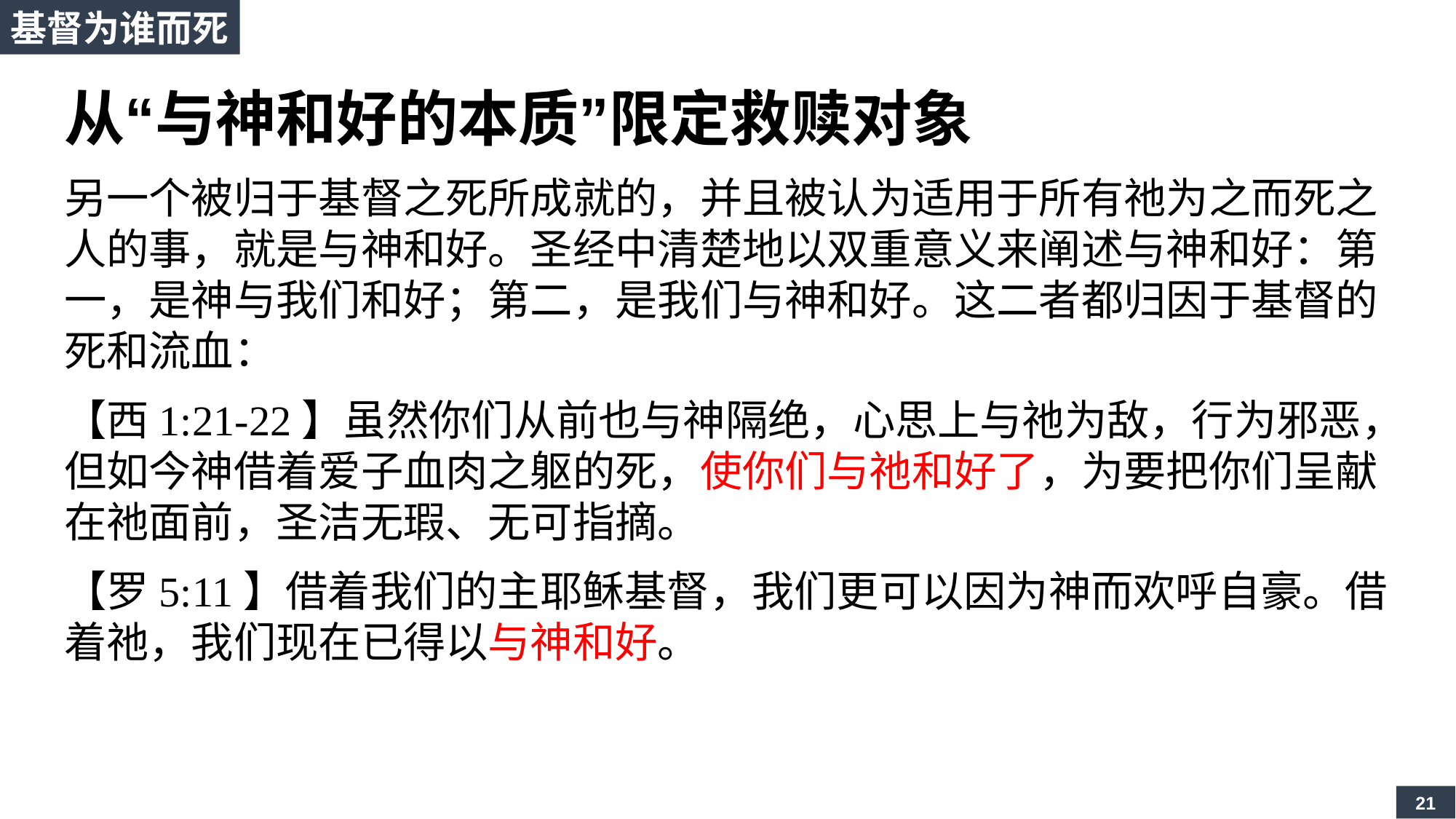

基督为谁而死
从“与神和好的本质”限定救赎对象
另一个被归于基督之死所成就的，并且被认为适用于所有祂为之而死之人的事，就是与神和好。圣经中清楚地以双重意义来阐述与神和好：第一，是神与我们和好；第二，是我们与神和好。这二者都归因于基督的死和流血：
【西1:21-22】虽然你们从前也与神隔绝，心思上与祂为敌，行为邪恶，但如今神借着爱子血肉之躯的死，使你们与祂和好了，为要把你们呈献在祂面前，圣洁无瑕、无可指摘。
【罗5:11】借着我们的主耶稣基督，我们更可以因为神而欢呼自豪。借着祂，我们现在已得以与神和好。
21